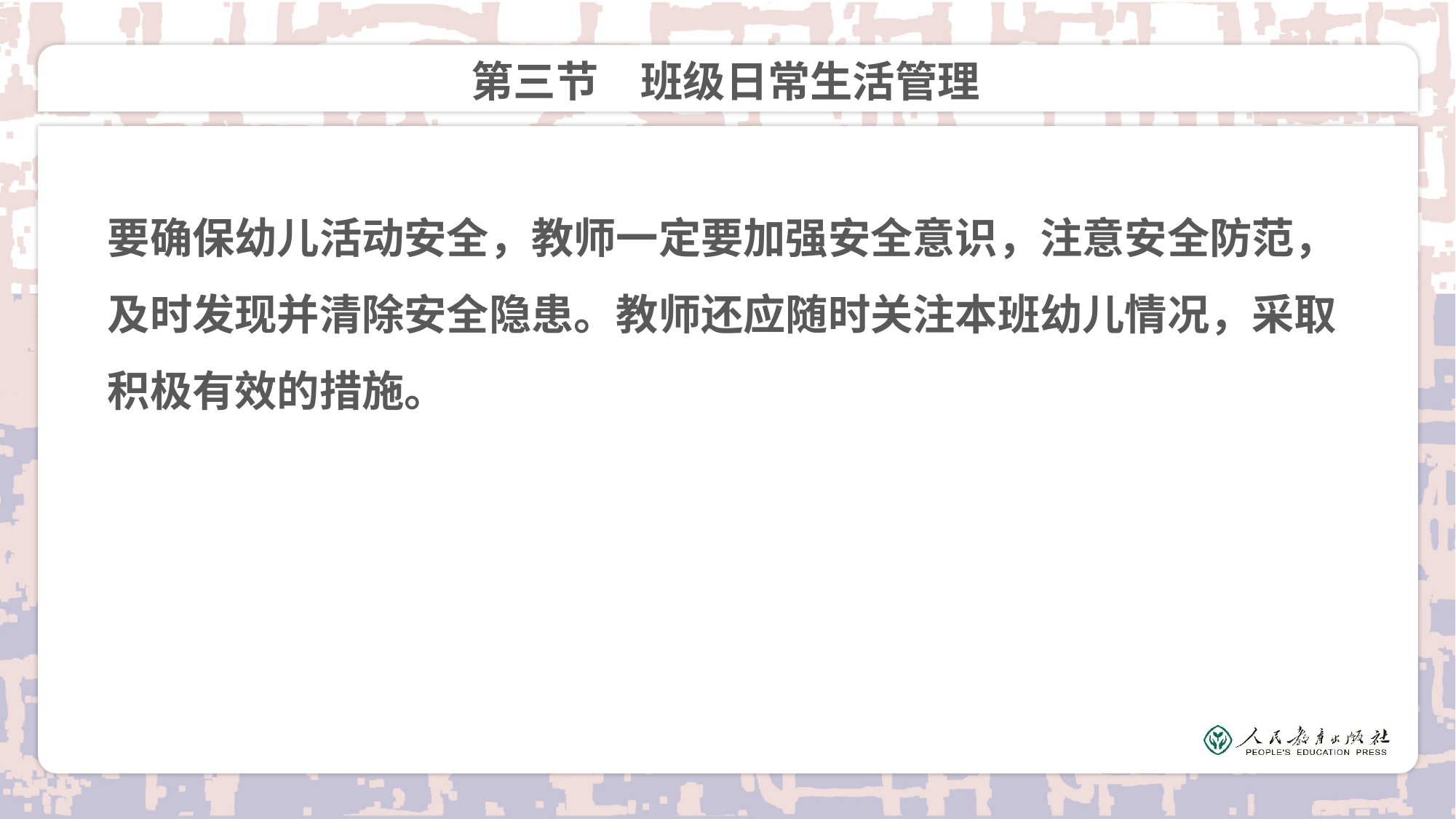

# 第三节　班级日常生活管理
要确保幼儿活动安全，教师一定要加强安全意识，注意安全防范，及时发现并清除安全隐患。教师还应随时关注本班幼儿情况，采取积极有效的措施。